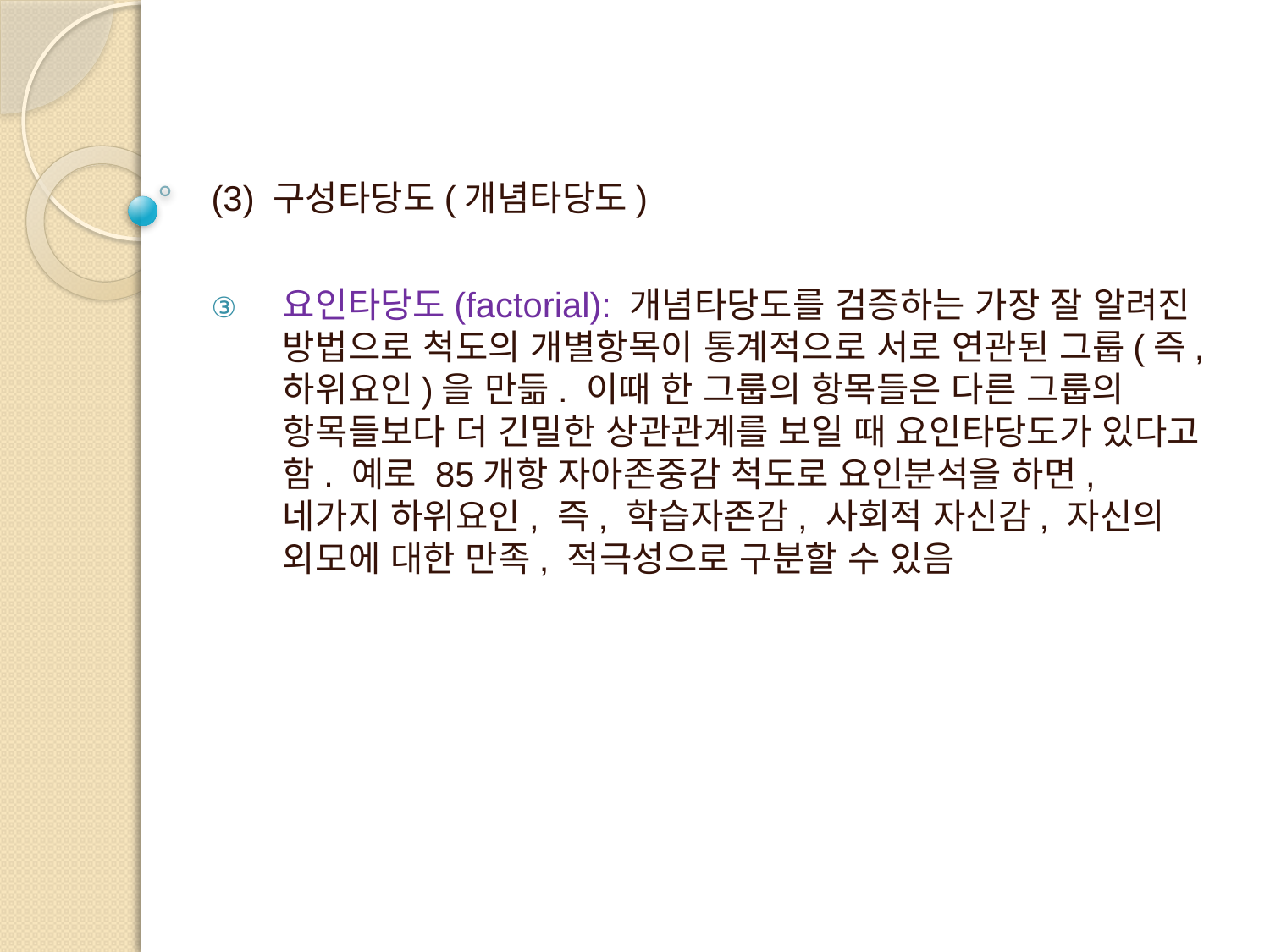

(3) 구성타당도(개념타당도)

요인타당도(factorial): 개념타당도를 검증하는 가장 잘 알려진 방법으로 척도의 개별항목이 통계적으로 서로 연관된 그룹(즉, 하위요인)을 만듦. 이때 한 그룹의 항목들은 다른 그룹의 항목들보다 더 긴밀한 상관관계를 보일 때 요인타당도가 있다고 함. 예로 85개항 자아존중감 척도로 요인분석을 하면, 네가지 하위요인, 즉, 학습자존감, 사회적 자신감, 자신의 외모에 대한 만족, 적극성으로 구분할 수 있음